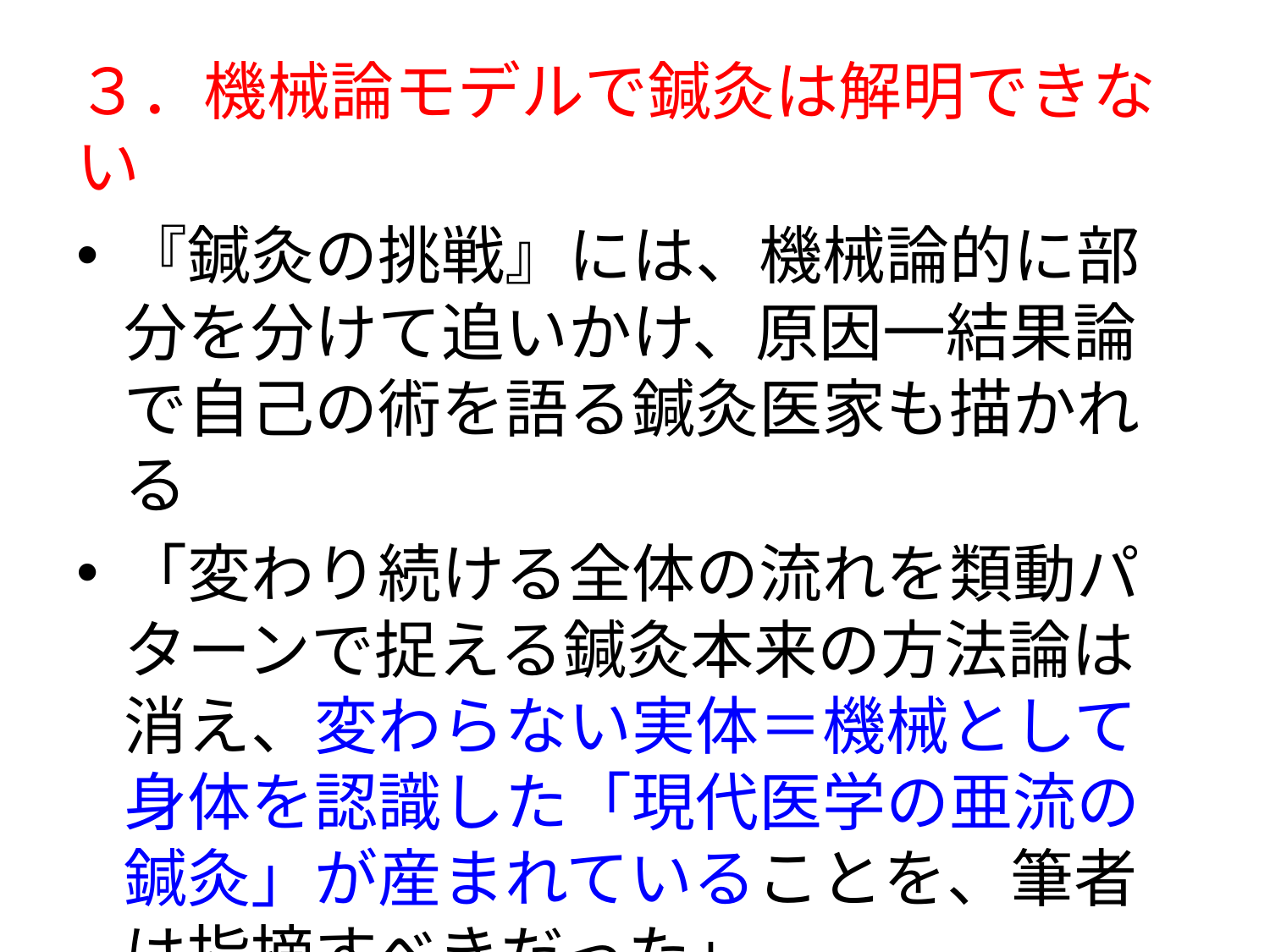

３．機械論モデルで鍼灸は解明できない
『鍼灸の挑戦』には、機械論的に部分を分けて追いかけ、原因一結果論で自己の術を語る鍼灸医家も描かれる
「変わり続ける全体の流れを類動パターンで捉える鍼灸本来の方法論は消え、変わらない実体＝機械として身体を認識した「現代医学の亜流の鍼灸」が産まれていることを、筆者は指摘すべきだった」